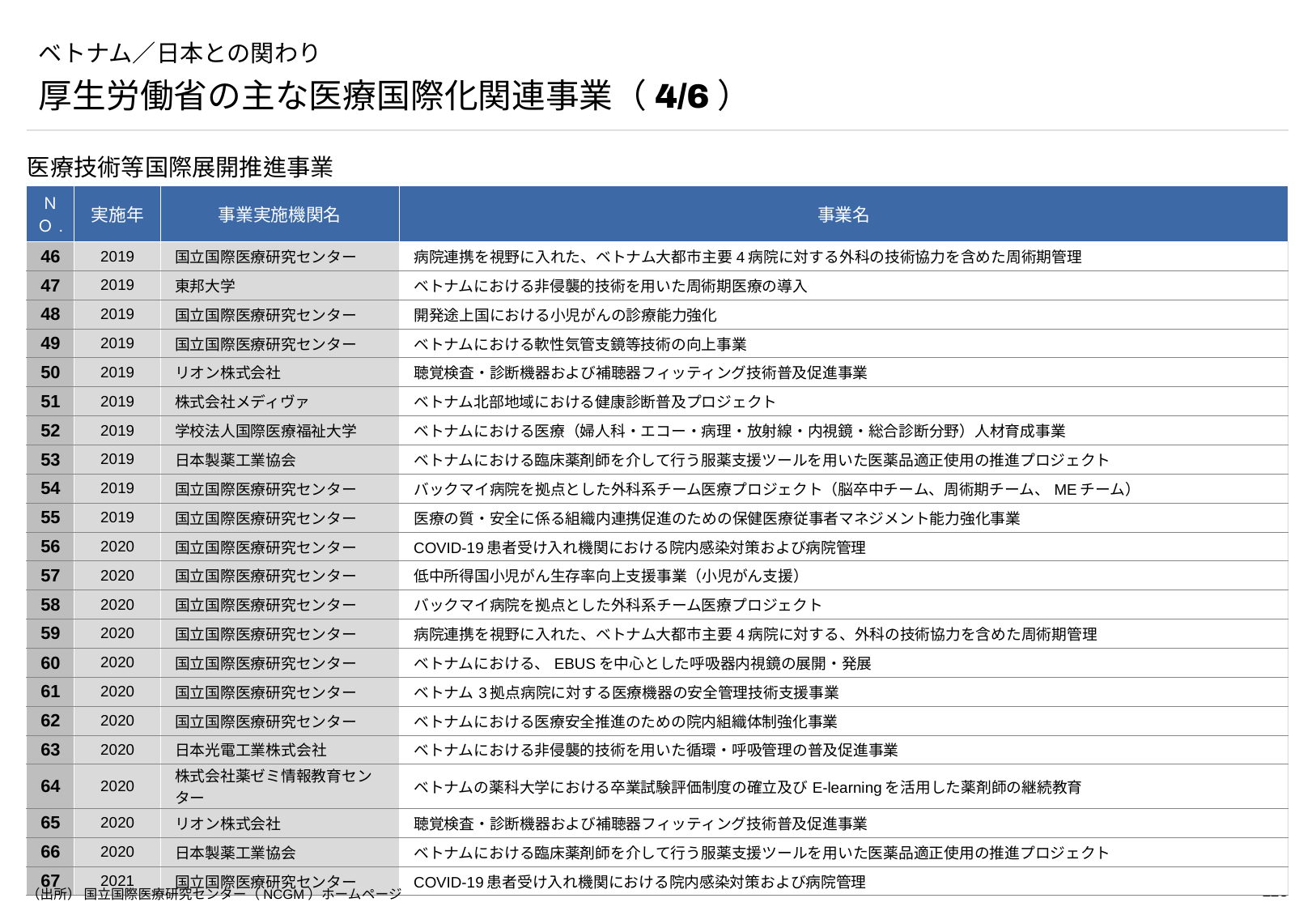

# ベトナム／日本との関わり
厚生労働省の主な医療国際化関連事業（4/6）
医療技術等国際展開推進事業
| ＮＯ. | 実施年 | 事業実施機関名 | 事業名 |
| --- | --- | --- | --- |
| 46 | 2019 | 国立国際医療研究センター | 病院連携を視野に入れた、ベトナム大都市主要4病院に対する外科の技術協力を含めた周術期管理 |
| 47 | 2019 | 東邦大学 | ベトナムにおける非侵襲的技術を用いた周術期医療の導入 |
| 48 | 2019 | 国立国際医療研究センター | 開発途上国における小児がんの診療能力強化 |
| 49 | 2019 | 国立国際医療研究センター | ベトナムにおける軟性気管支鏡等技術の向上事業 |
| 50 | 2019 | リオン株式会社 | 聴覚検査・診断機器および補聴器フィッティング技術普及促進事業 |
| 51 | 2019 | 株式会社メディヴァ | ベトナム北部地域における健康診断普及プロジェクト |
| 52 | 2019 | 学校法人国際医療福祉大学 | ベトナムにおける医療（婦人科・エコー・病理・放射線・内視鏡・総合診断分野）人材育成事業 |
| 53 | 2019 | 日本製薬工業協会 | ベトナムにおける臨床薬剤師を介して行う服薬支援ツールを用いた医薬品適正使用の推進プロジェクト |
| 54 | 2019 | 国立国際医療研究センター | バックマイ病院を拠点とした外科系チーム医療プロジェクト（脳卒中チーム、周術期チーム、MEチーム） |
| 55 | 2019 | 国立国際医療研究センター | 医療の質・安全に係る組織内連携促進のための保健医療従事者マネジメント能力強化事業 |
| 56 | 2020 | 国立国際医療研究センター | COVID-19患者受け入れ機関における院内感染対策および病院管理 |
| 57 | 2020 | 国立国際医療研究センター | 低中所得国小児がん生存率向上支援事業（小児がん支援） |
| 58 | 2020 | 国立国際医療研究センター | バックマイ病院を拠点とした外科系チーム医療プロジェクト |
| 59 | 2020 | 国立国際医療研究センター | 病院連携を視野に入れた、ベトナム大都市主要4病院に対する、外科の技術協力を含めた周術期管理 |
| 60 | 2020 | 国立国際医療研究センター | ベトナムにおける、EBUSを中心とした呼吸器内視鏡の展開・発展 |
| 61 | 2020 | 国立国際医療研究センター | ベトナム3拠点病院に対する医療機器の安全管理技術支援事業 |
| 62 | 2020 | 国立国際医療研究センター | ベトナムにおける医療安全推進のための院内組織体制強化事業 |
| 63 | 2020 | 日本光電工業株式会社 | ベトナムにおける非侵襲的技術を用いた循環・呼吸管理の普及促進事業 |
| 64 | 2020 | 株式会社薬ゼミ情報教育センター | ベトナムの薬科大学における卒業試験評価制度の確立及びE-learningを活用した薬剤師の継続教育 |
| 65 | 2020 | リオン株式会社 | 聴覚検査・診断機器および補聴器フィッティング技術普及促進事業 |
| 66 | 2020 | 日本製薬工業協会 | ベトナムにおける臨床薬剤師を介して行う服薬支援ツールを用いた医薬品適正使用の推進プロジェクト |
| 67 | 2021 | 国立国際医療研究センター | COVID-19患者受け入れ機関における院内感染対策および病院管理 |
（出所） 国立国際医療研究センター（NCGM）ホームページ